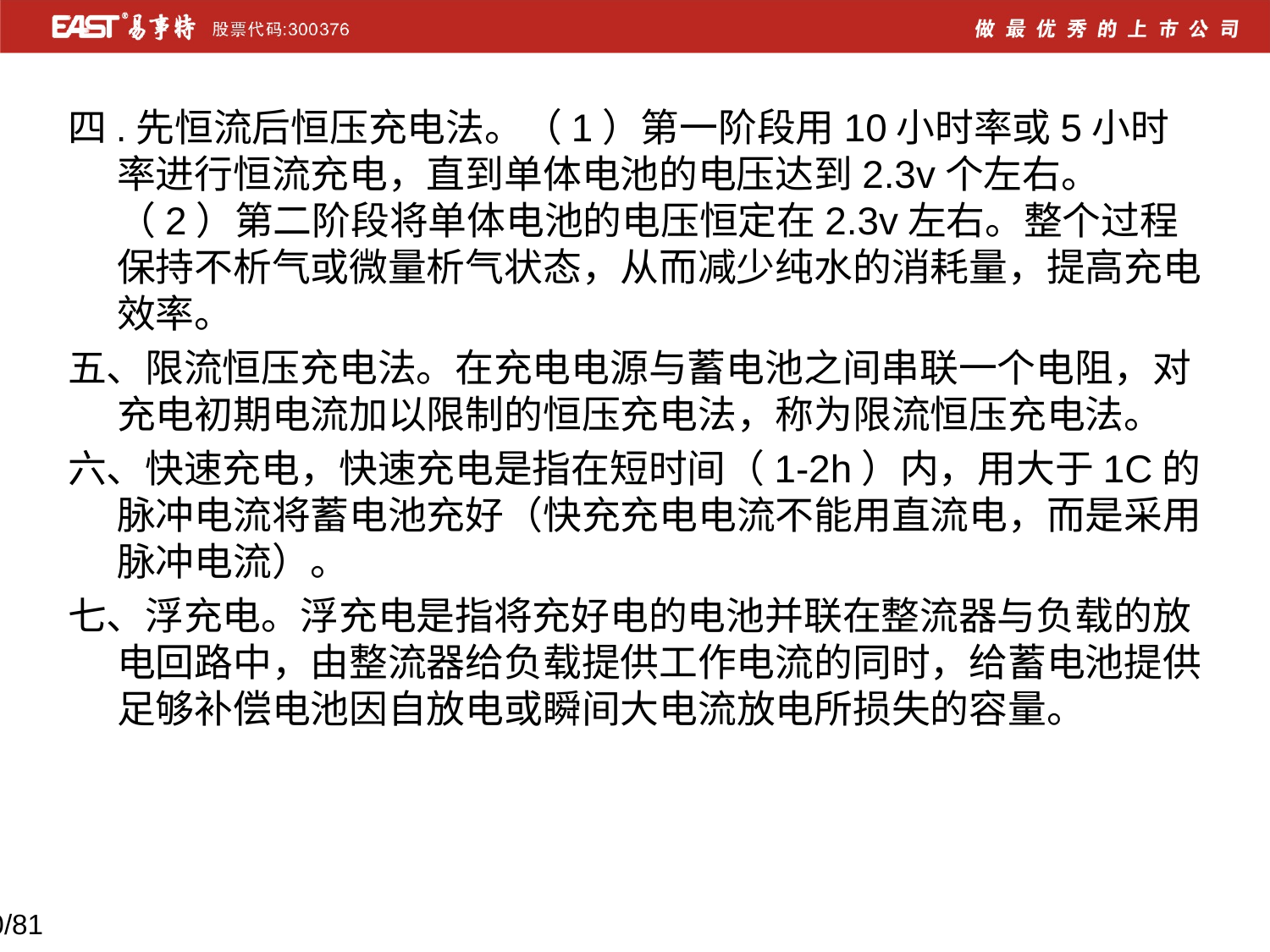

四.先恒流后恒压充电法。（1）第一阶段用10小时率或5小时率进行恒流充电，直到单体电池的电压达到2.3v个左右。（2）第二阶段将单体电池的电压恒定在2.3v左右。整个过程保持不析气或微量析气状态，从而减少纯水的消耗量，提高充电效率。
五、限流恒压充电法。在充电电源与蓄电池之间串联一个电阻，对  充电初期电流加以限制的恒压充电法，称为限流恒压充电法。
六、快速充电，快速充电是指在短时间（1-2h）内，用大于1C的脉冲电流将蓄电池充好（快充充电电流不能用直流电，而是采用脉冲电流）。
七、浮充电。浮充电是指将充好电的电池并联在整流器与负载的放电回路中，由整流器给负载提供工作电流的同时，给蓄电池提供足够补偿电池因自放电或瞬间大电流放电所损失的容量。